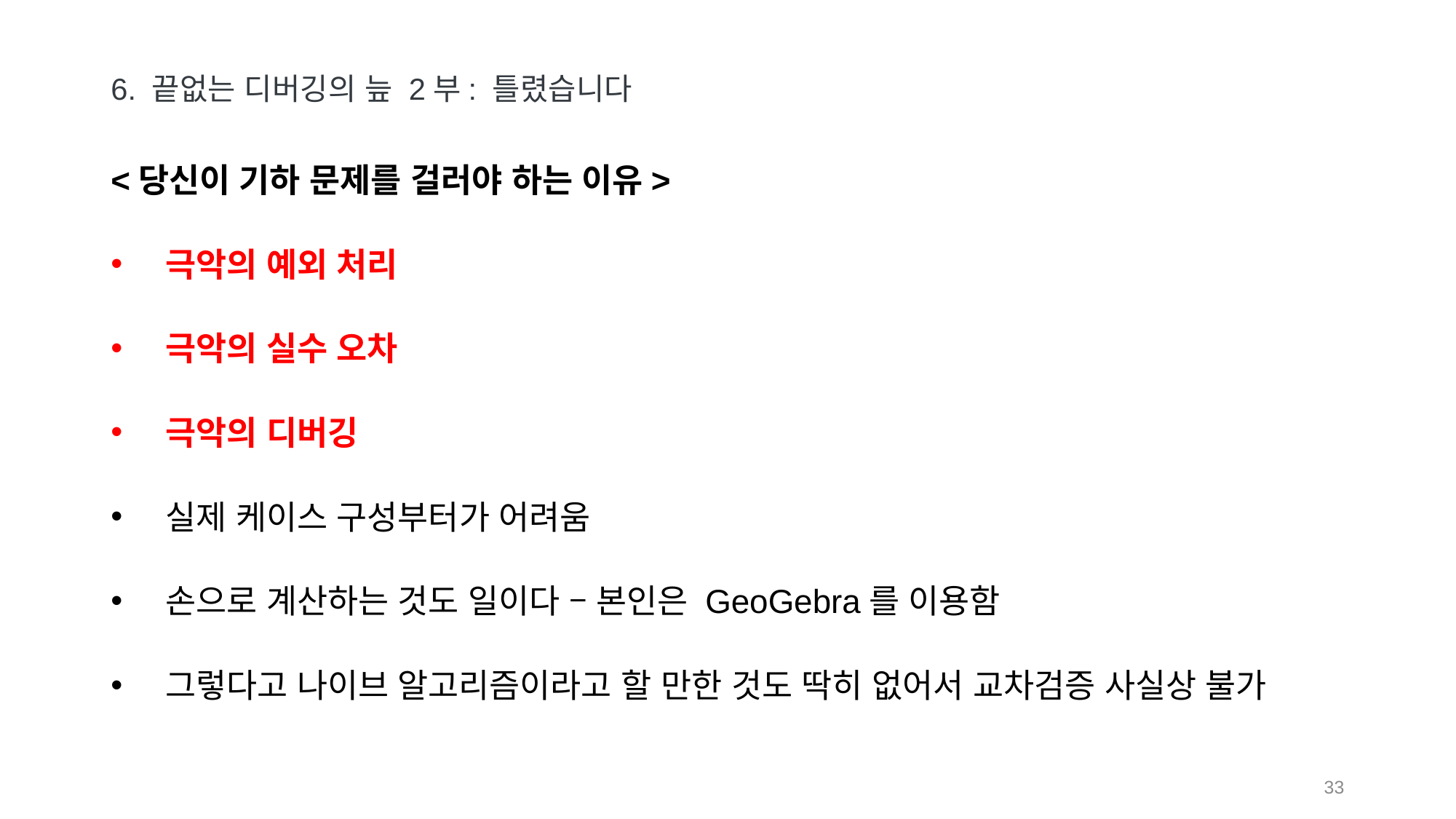

# 6. 끝없는 디버깅의 늪 2부: 틀렸습니다
<당신이 기하 문제를 걸러야 하는 이유>
극악의 예외 처리
극악의 실수 오차
극악의 디버깅
실제 케이스 구성부터가 어려움
손으로 계산하는 것도 일이다 – 본인은 GeoGebra를 이용함
그렇다고 나이브 알고리즘이라고 할 만한 것도 딱히 없어서 교차검증 사실상 불가
33